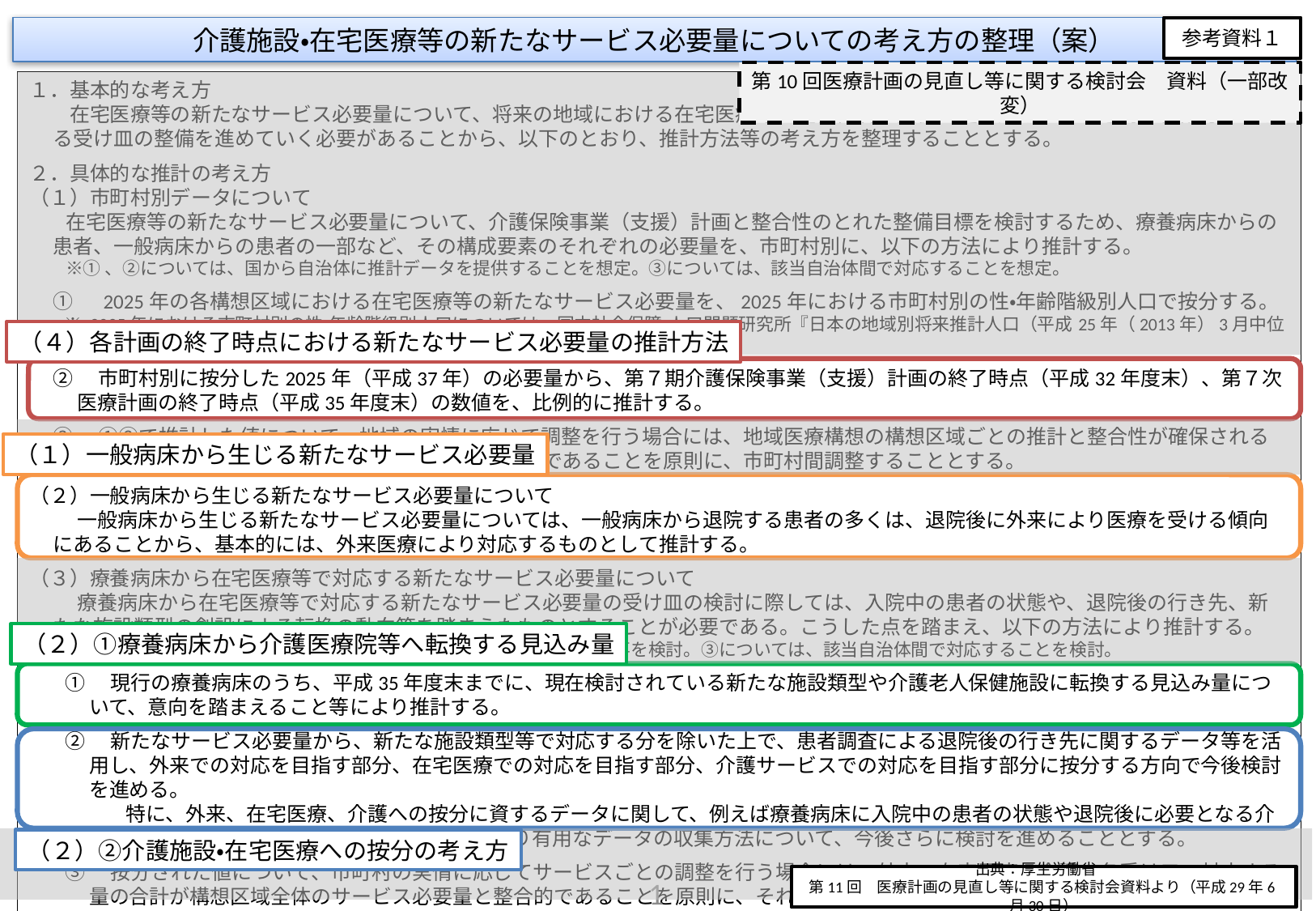

介護施設・在宅医療等の新たなサービス必要量についての考え方の整理（案）
参考資料１
第10回医療計画の見直し等に関する検討会　資料（一部改変）

１．基本的な考え方
　　在宅医療等の新たなサービス必要量について、将来の地域における在宅医療等の提供体制の整備が更に進むよう、適切な役割分担による受け皿の整備を進めていく必要があることから、以下のとおり、推計方法等の考え方を整理することとする。
２．具体的な推計の考え方
（１）市町村別データについて
在宅医療等の新たなサービス必要量について、介護保険事業（支援）計画と整合性のとれた整備目標を検討するため、療養病床からの患者、一般病床からの患者の一部など、その構成要素のそれぞれの必要量を、市町村別に、以下の方法により推計する。
※①、②については、国から自治体に推計データを提供することを想定。③については、該当自治体間で対応することを想定。
①　2025年の各構想区域における在宅医療等の新たなサービス必要量を、2025年における市町村別の性・年齢階級別人口で按分する。
　　※ 2025年における市町村別の性・年齢階級別人口については、国立社会保障・人口問題研究所『日本の地域別将来推計人口（平成25年（2013年）3月中位推計）』を用いることとする。
②　市町村別に按分した2025年（平成37年）の必要量から、第７期介護保険事業（支援）計画の終了時点（平成32年度末）、第７次医療計画の終了時点（平成35年度末）の数値を、比例的に推計する。
③　①②で推計した値について、地域の実情に応じて調整を行う場合には、地域医療構想の構想区域ごとの推計と整合性が確保されるよう、構想区域内の市町村の必要量の合計と整合的であることを原則に、市町村間調整することとする。
（２）一般病床から生じる新たなサービス必要量について
一般病床から生じる新たなサービス必要量については、一般病床から退院する患者の多くは、退院後に外来により医療を受ける傾向にあることから、基本的には、外来医療により対応するものとして推計する。
（３）療養病床から在宅医療等で対応する新たなサービス必要量について
療養病床から在宅医療等で対応する新たなサービス必要量の受け皿の検討に際しては、入院中の患者の状態や、退院後の行き先、新たな施設類型の創設による転換の動向等を踏まえたものとすることが必要である。こうした点を踏まえ、以下の方法により推計する。
※①、②については、国もしくは都道府県において調査等を実施する事を検討。③については、該当自治体間で対応することを検討。
①　現行の療養病床のうち、平成35年度末までに、現在検討されている新たな施設類型や介護老人保健施設に転換する見込み量について、意向を踏まえること等により推計する。
②　新たなサービス必要量から、新たな施設類型等で対応する分を除いた上で、患者調査による退院後の行き先に関するデータ等を活用し、外来での対応を目指す部分、在宅医療での対応を目指す部分、介護サービスでの対応を目指す部分に按分する方向で今後検討を進める。
　　　特に、外来、在宅医療、介護への按分に資するデータに関して、例えば療養病床に入院中の患者の状態や退院後に必要となる介護サービスの内容等を踏まえたデータなど、より有用なデータの収集方法について、今後さらに検討を進めることとする。
③　按分された値について、市町村の実情に応じてサービスごとの調整を行う場合には、外来、在宅医療、介護の各受け皿で対応する量の合計が構想区域全体のサービス必要量と整合的であることを原則に、それぞれの増減で調整することとする。
（４）各計画の終了時点における新たなサービス必要量の推計方法

（１）一般病床から生じる新たなサービス必要量

（２）①療養病床から介護医療院等へ転換する見込み量

（２）②介護施設・在宅医療への按分の考え方
出典：厚生労働省
第11回　医療計画の見直し等に関する検討会資料より（平成29年6月30日）
1